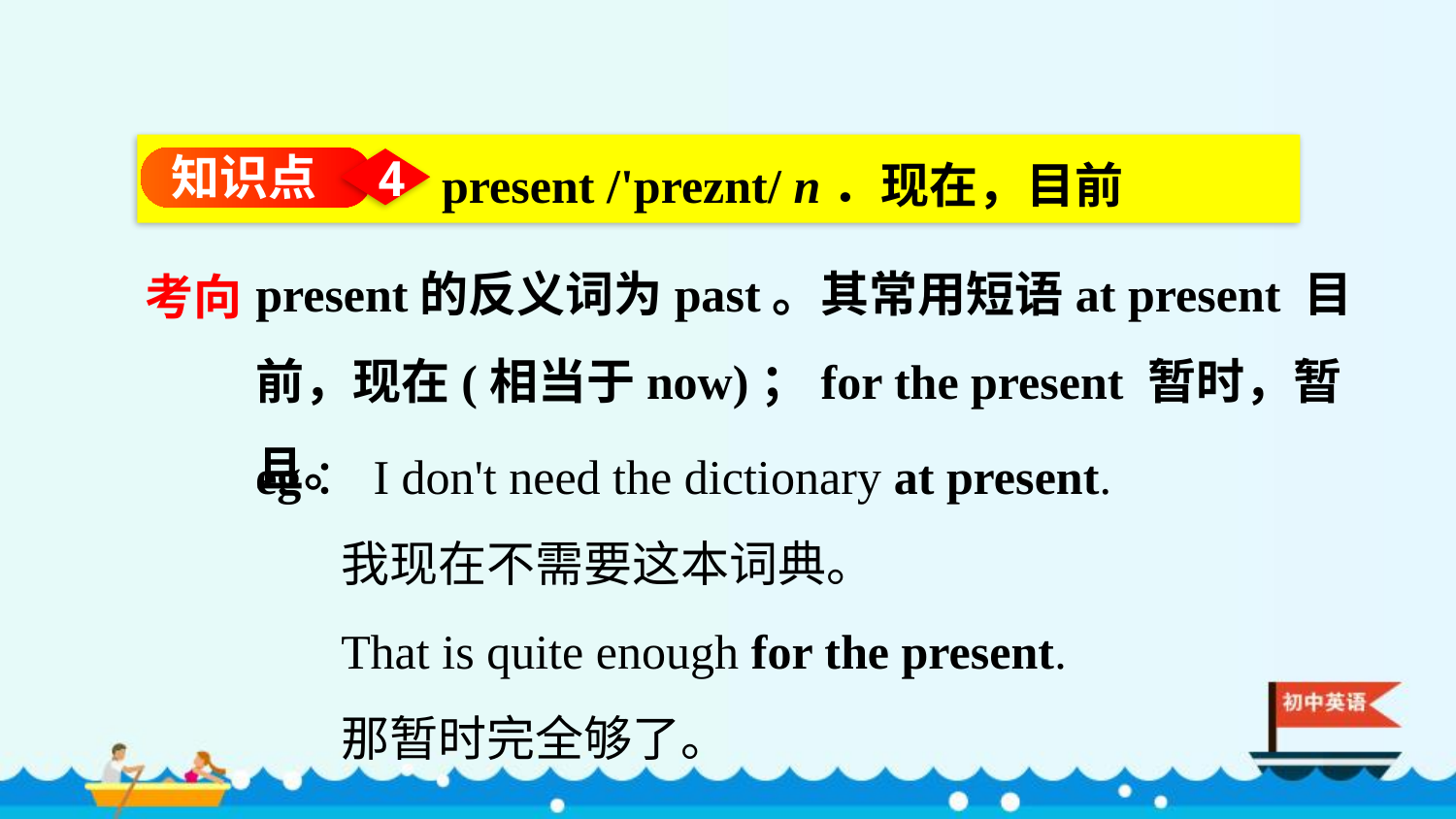

present /'preznt/ n．现在，目前

知识点

4
present的反义词为past。其常用短语at present 目前，现在(相当于now)；for the present 暂时，暂且。
考向
eg：I don't need the dictionary at present.
我现在不需要这本词典。
That is quite enough for the present.
那暂时完全够了。